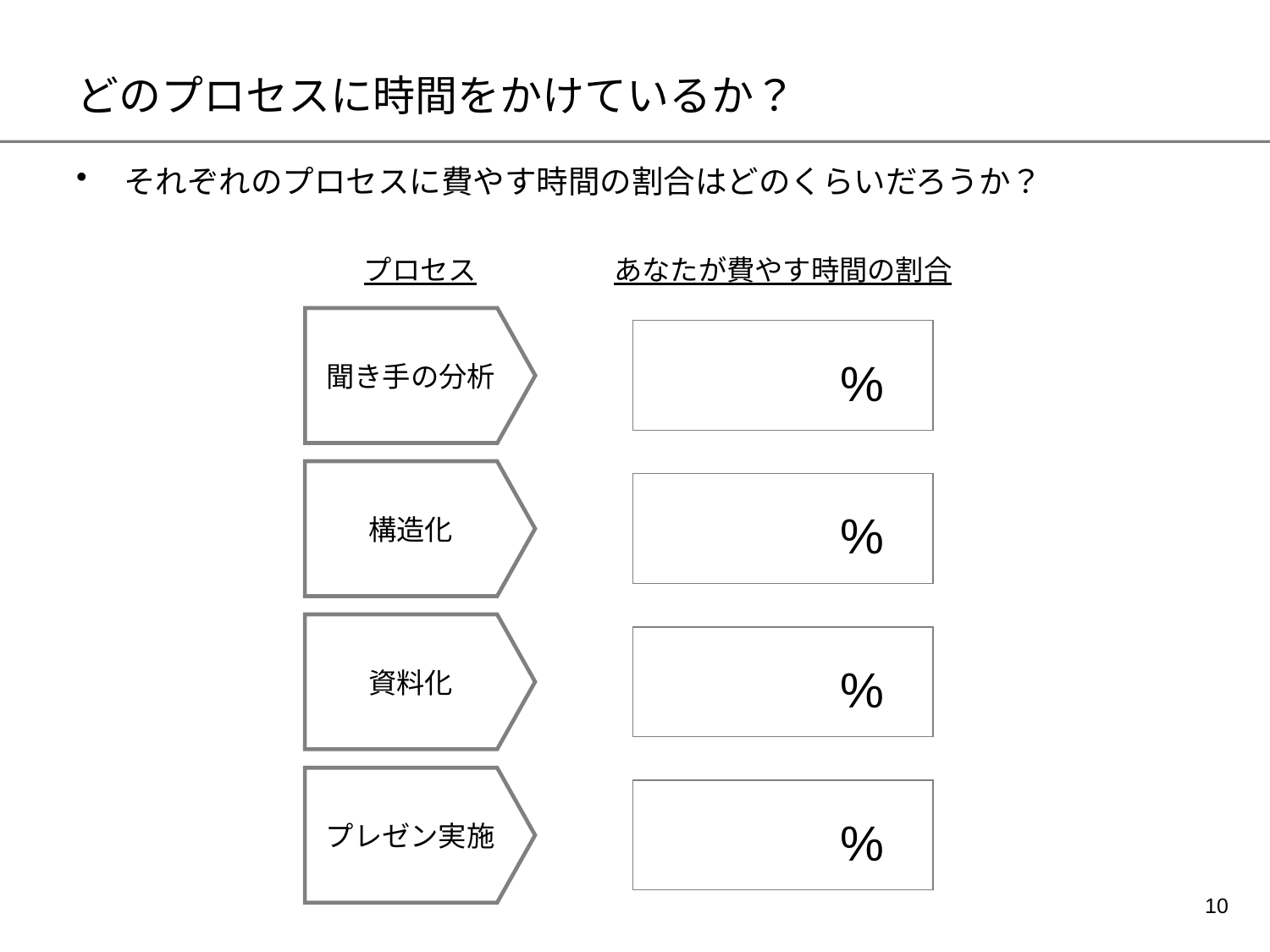

# どのプロセスに時間をかけているか？
それぞれのプロセスに費やす時間の割合はどのくらいだろうか？
プロセス
あなたが費やす時間の割合
聞き手の分析

%
構造化

%
資料化

%
プレゼン実施

%
10